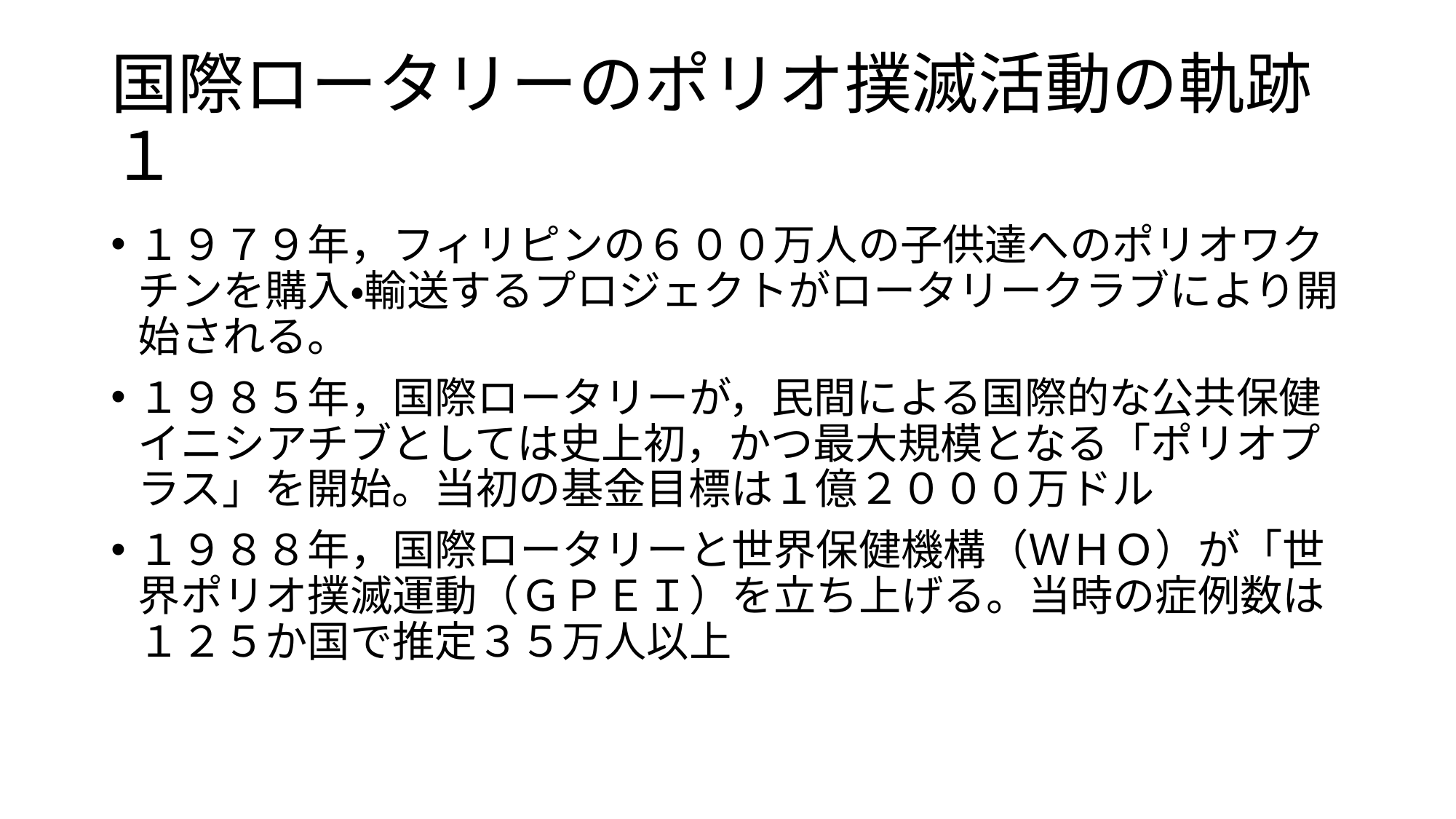

# 国際ロータリーのポリオ撲滅活動の軌跡１
１９７９年，フィリピンの６００万人の子供達へのポリオワクチンを購入・輸送するプロジェクトがロータリークラブにより開始される。
１９８５年，国際ロータリーが，民間による国際的な公共保健イニシアチブとしては史上初，かつ最大規模となる「ポリオプラス」を開始。当初の基金目標は１億２０００万ドル
１９８８年，国際ロータリーと世界保健機構（ＷＨＯ）が「世界ポリオ撲滅運動（ＧＰＥＩ）を立ち上げる。当時の症例数は１２５か国で推定３５万人以上